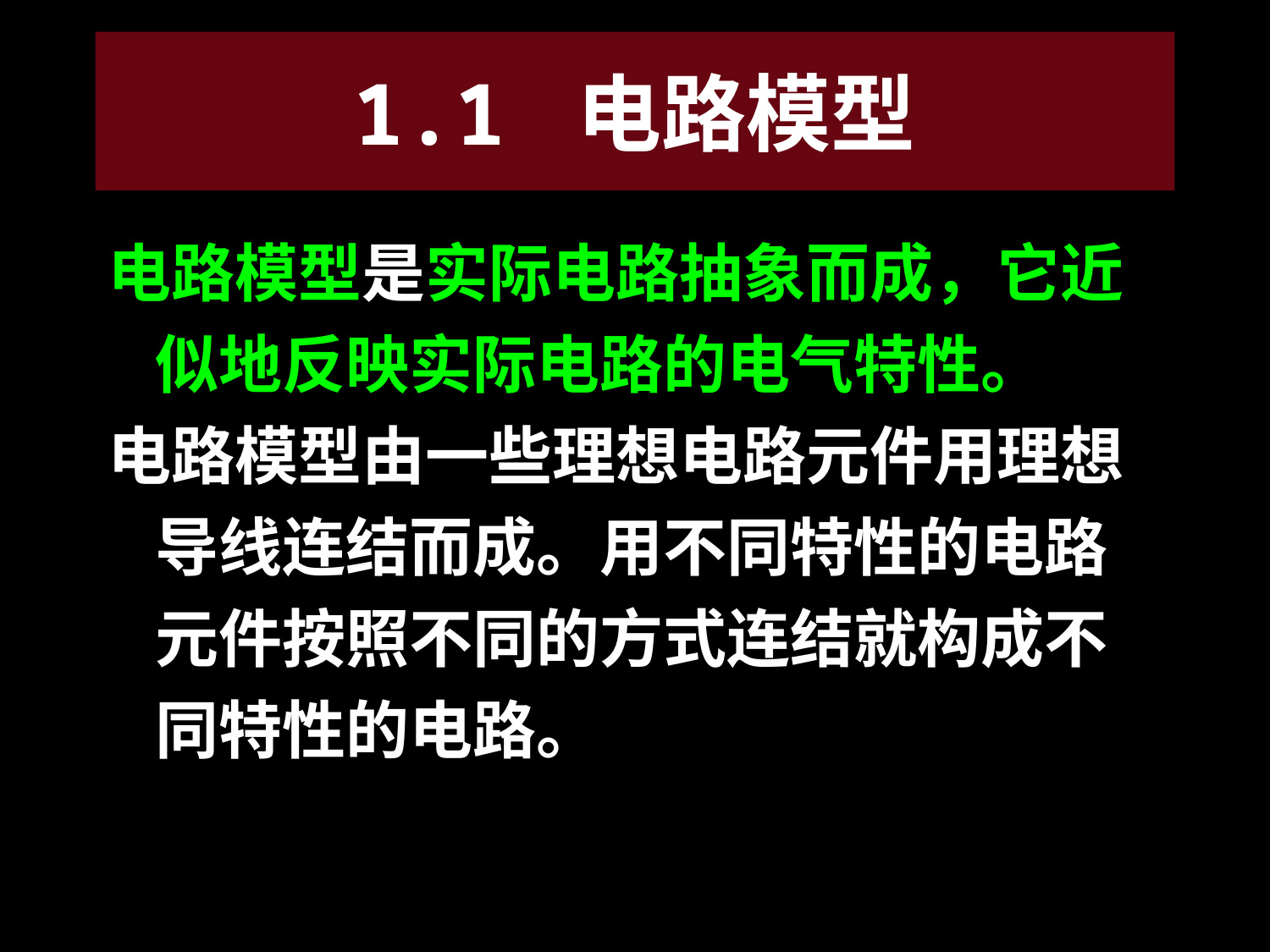

# 1.1 电路模型
电路模型是实际电路抽象而成，它近似地反映实际电路的电气特性。
电路模型由一些理想电路元件用理想导线连结而成。用不同特性的电路元件按照不同的方式连结就构成不同特性的电路。